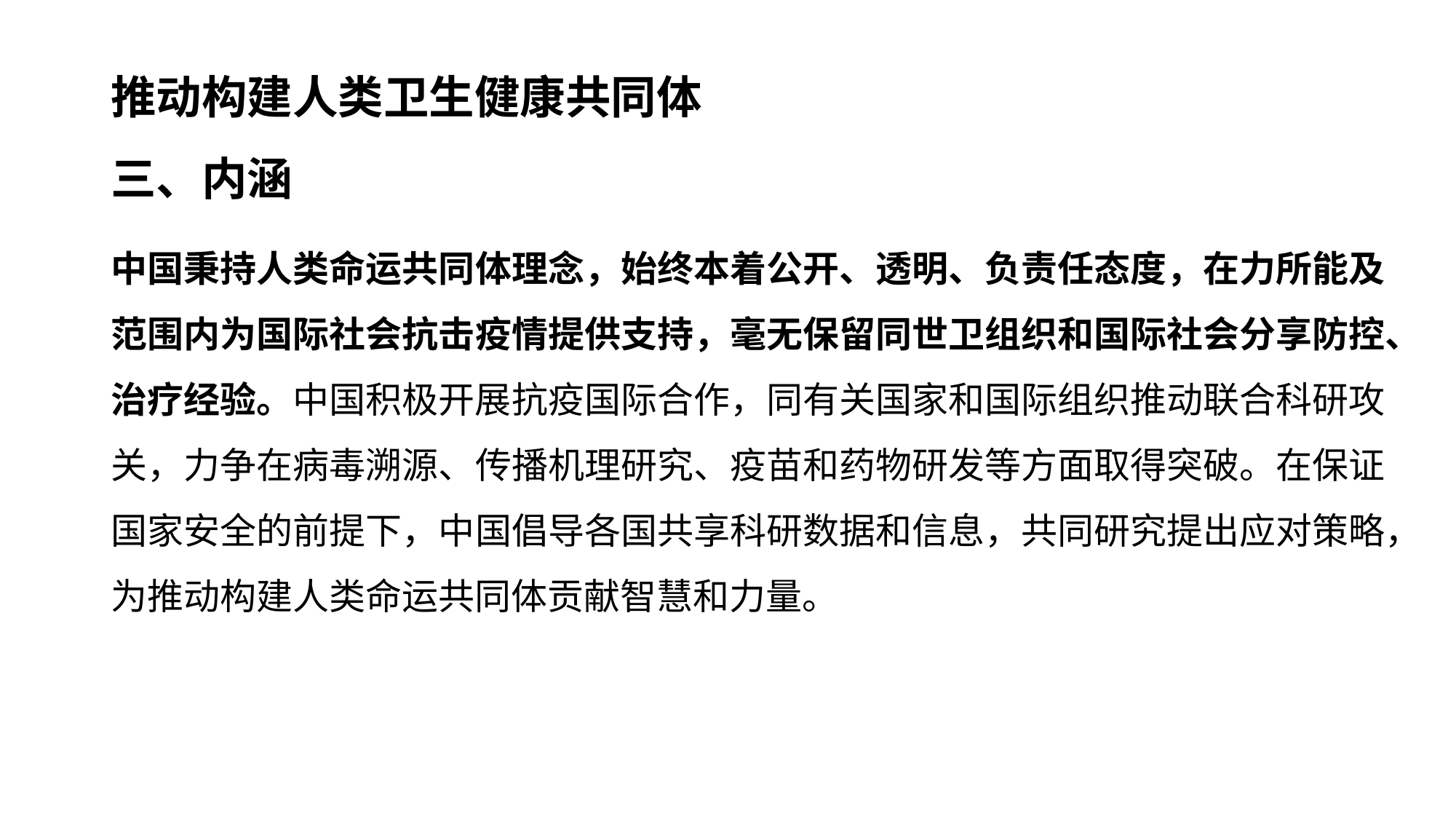

# 推动构建人类卫生健康共同体 三、内涵
中国秉持人类命运共同体理念，始终本着公开、透明、负责任态度，在力所能及范围内为国际社会抗击疫情提供支持，毫无保留同世卫组织和国际社会分享防控、治疗经验。中国积极开展抗疫国际合作，同有关国家和国际组织推动联合科研攻关，力争在病毒溯源、传播机理研究、疫苗和药物研发等方面取得突破。在保证国家安全的前提下，中国倡导各国共享科研数据和信息，共同研究提出应对策略，为推动构建人类命运共同体贡献智慧和力量。